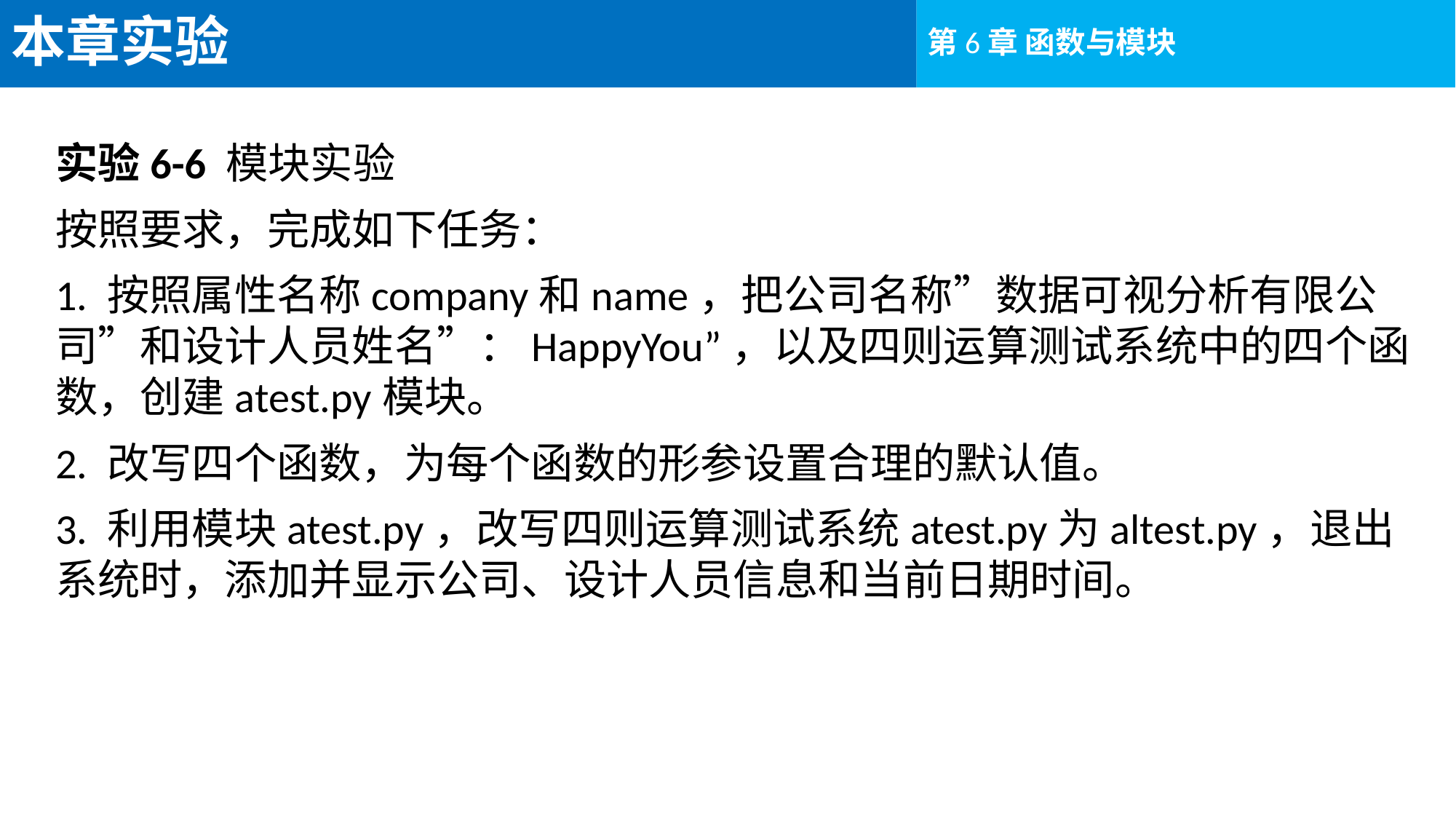

# 本章实验
实验6-6 模块实验
按照要求，完成如下任务：
1. 按照属性名称company和name，把公司名称”数据可视分析有限公司”和设计人员姓名”：HappyYou”，以及四则运算测试系统中的四个函数，创建atest.py模块。
2. 改写四个函数，为每个函数的形参设置合理的默认值。
3. 利用模块atest.py，改写四则运算测试系统atest.py为altest.py，退出系统时，添加并显示公司、设计人员信息和当前日期时间。